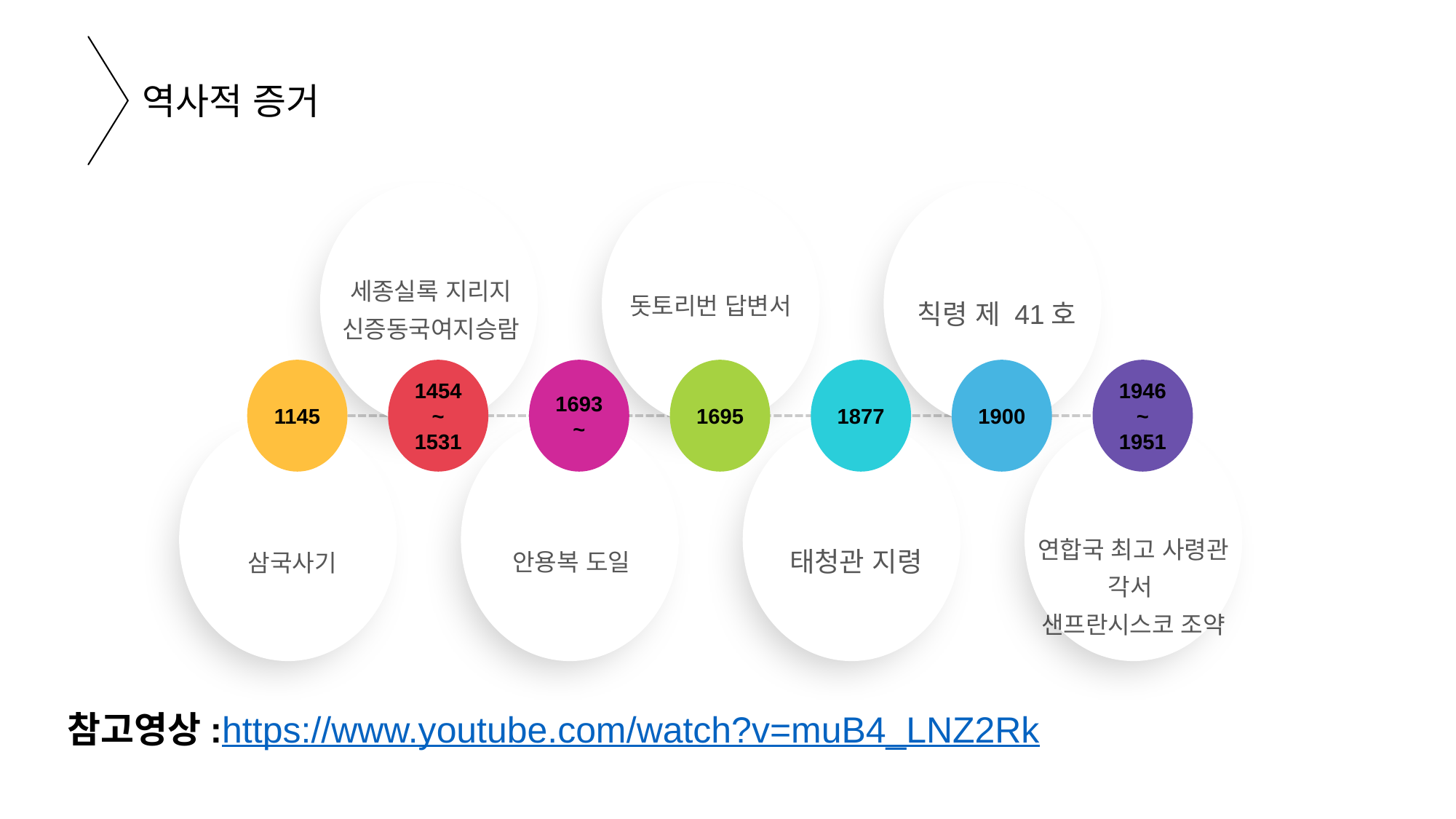

역사적 증거

세종실록 지리지
신증동국여지승람
돗토리번 답변서
칙령 제 41호
1145
1454
~
1531
1693
~
1695
1877
1900
1946
~
1951

연합국 최고 사령관 각서
샌프란시스코 조약
태청관 지령
안용복 도일
삼국사기
   참고영상:https://www.youtube.com/watch?v=muB4_LNZ2Rk